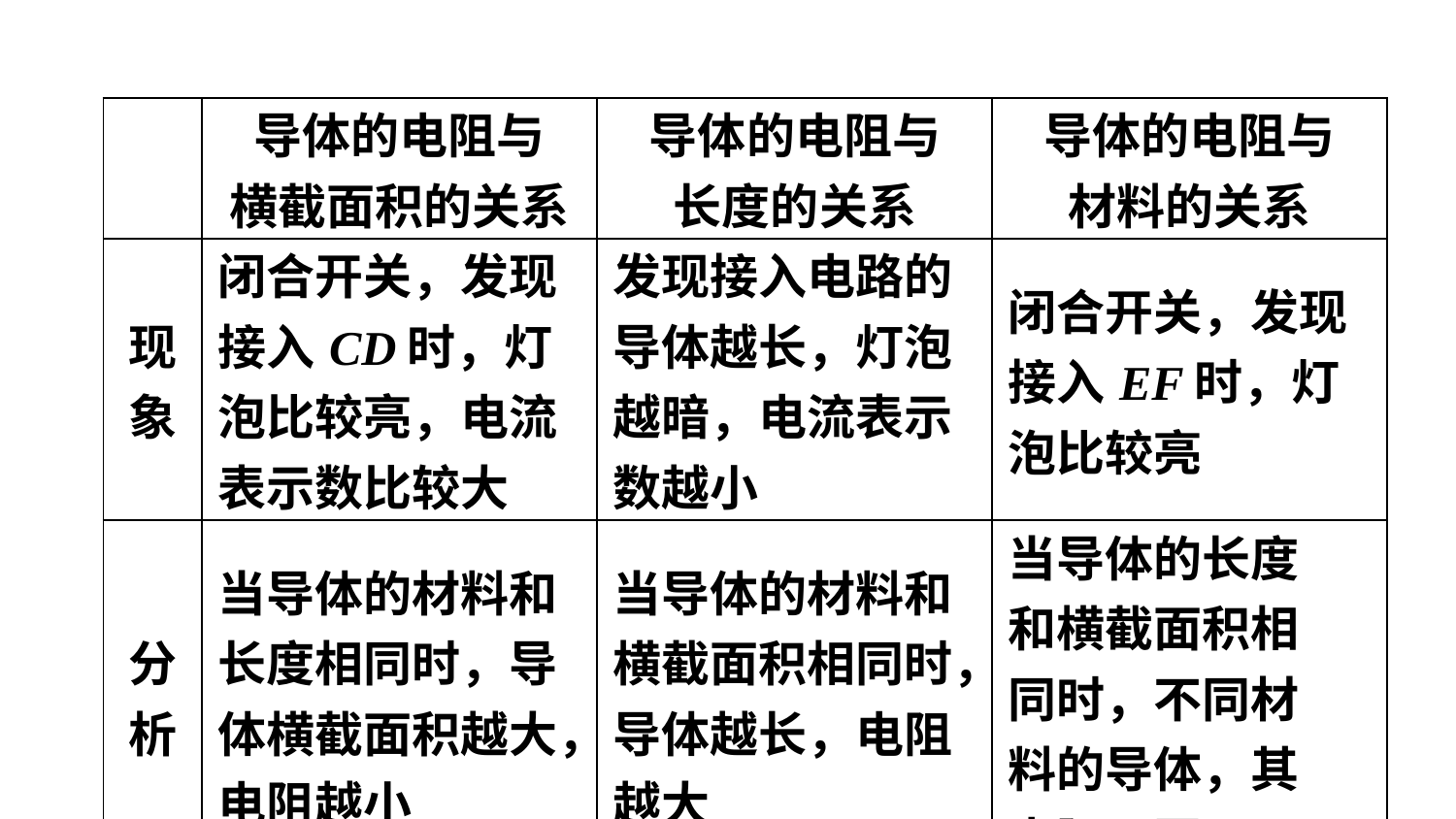

|  | 导体的电阻与 横截面积的关系 | 导体的电阻与 长度的关系 | 导体的电阻与 材料的关系 |
| --- | --- | --- | --- |
| 现 象 | 闭合开关，发现接入CD时，灯泡比较亮，电流表示数比较大 | 发现接入电路的导体越长，灯泡越暗，电流表示数越小 | 闭合开关，发现接入EF时，灯泡比较亮 |
| 分 析 | 当导体的材料和长度相同时，导体横截面积越大，电阻越小 | 当导体的材料和横截面积相同时，导体越长，电阻越大 | 当导体的长度 和横截面积相 同时，不同材 料的导体，其 电阻不同 |